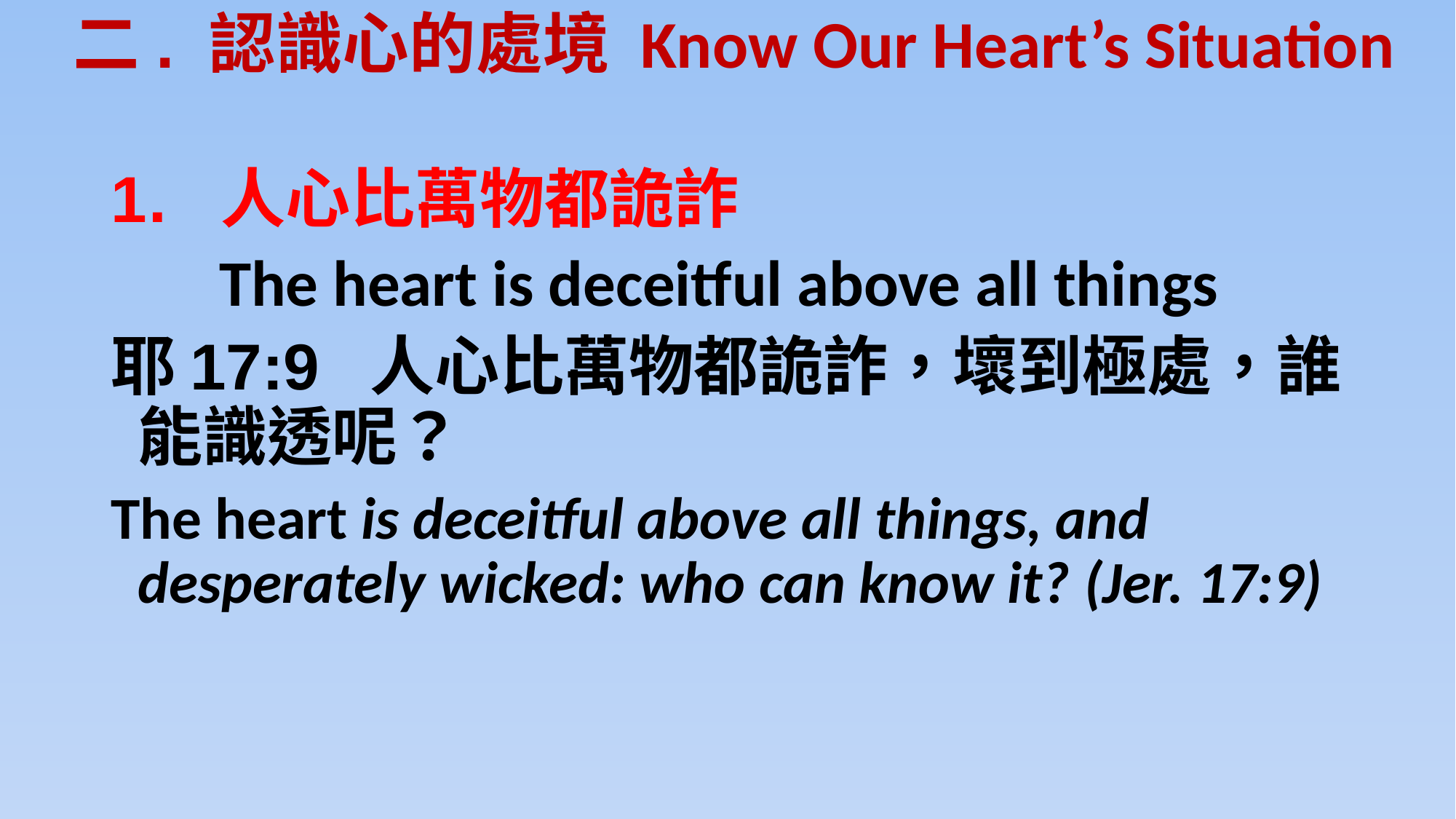

# 二. 認識心的處境 Know Our Heart’s Situation
人心比萬物都詭詐
      The heart is deceitful above all things
耶17:9  人心比萬物都詭詐，壞到極處，誰能識透呢？
The heart is deceitful above all things, and desperately wicked: who can know it? (Jer. 17:9)